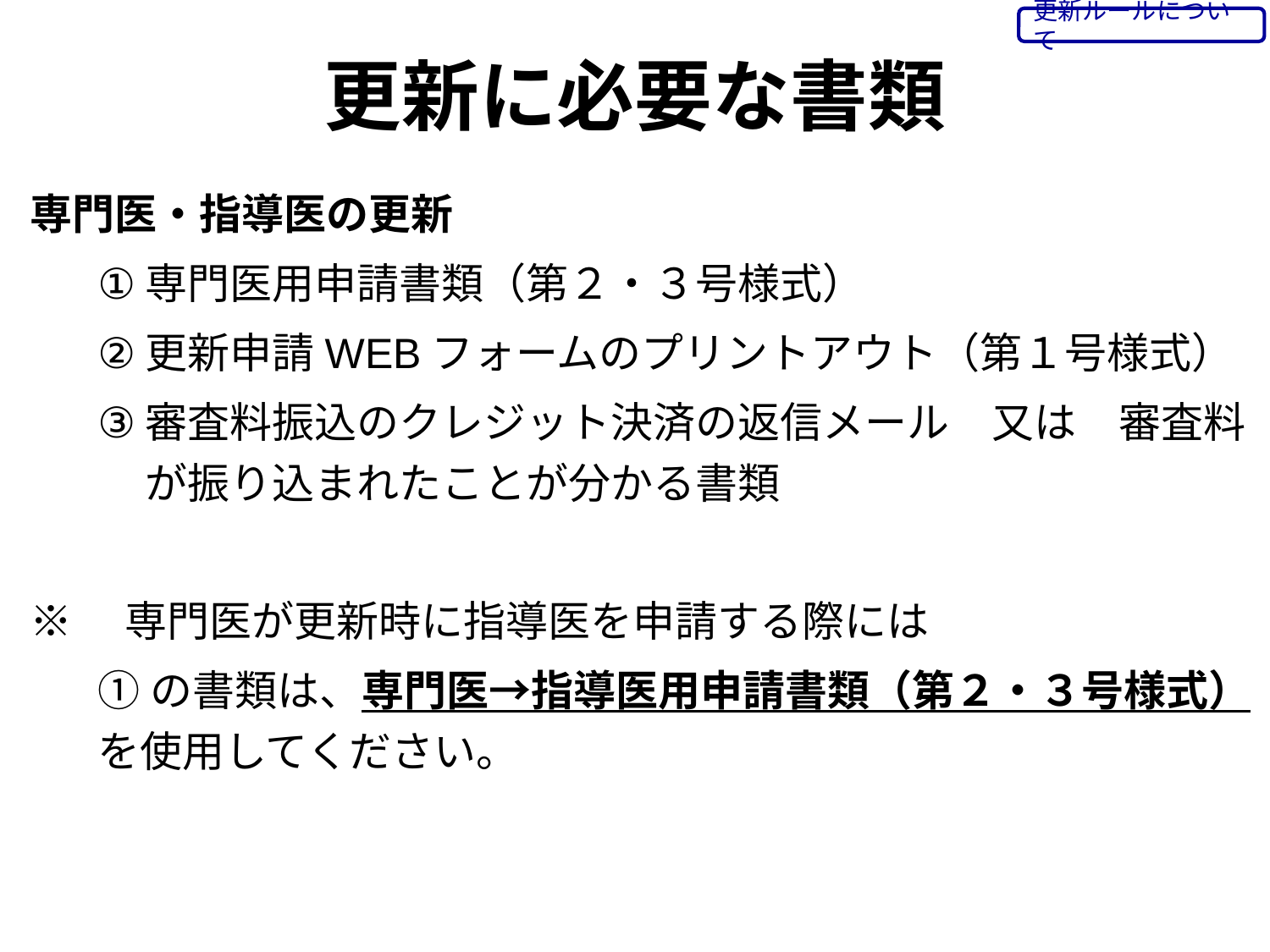

更新ルールについて
# 更新に必要な書類
専門医・指導医の更新
専門医用申請書類（第２・３号様式）
更新申請WEBフォームのプリントアウト（第１号様式）
審査料振込のクレジット決済の返信メール　又は　審査料が振り込まれたことが分かる書類

※　専門医が更新時に指導医を申請する際には
①の書類は、専門医→指導医用申請書類（第２・３号様式）を使用してください。